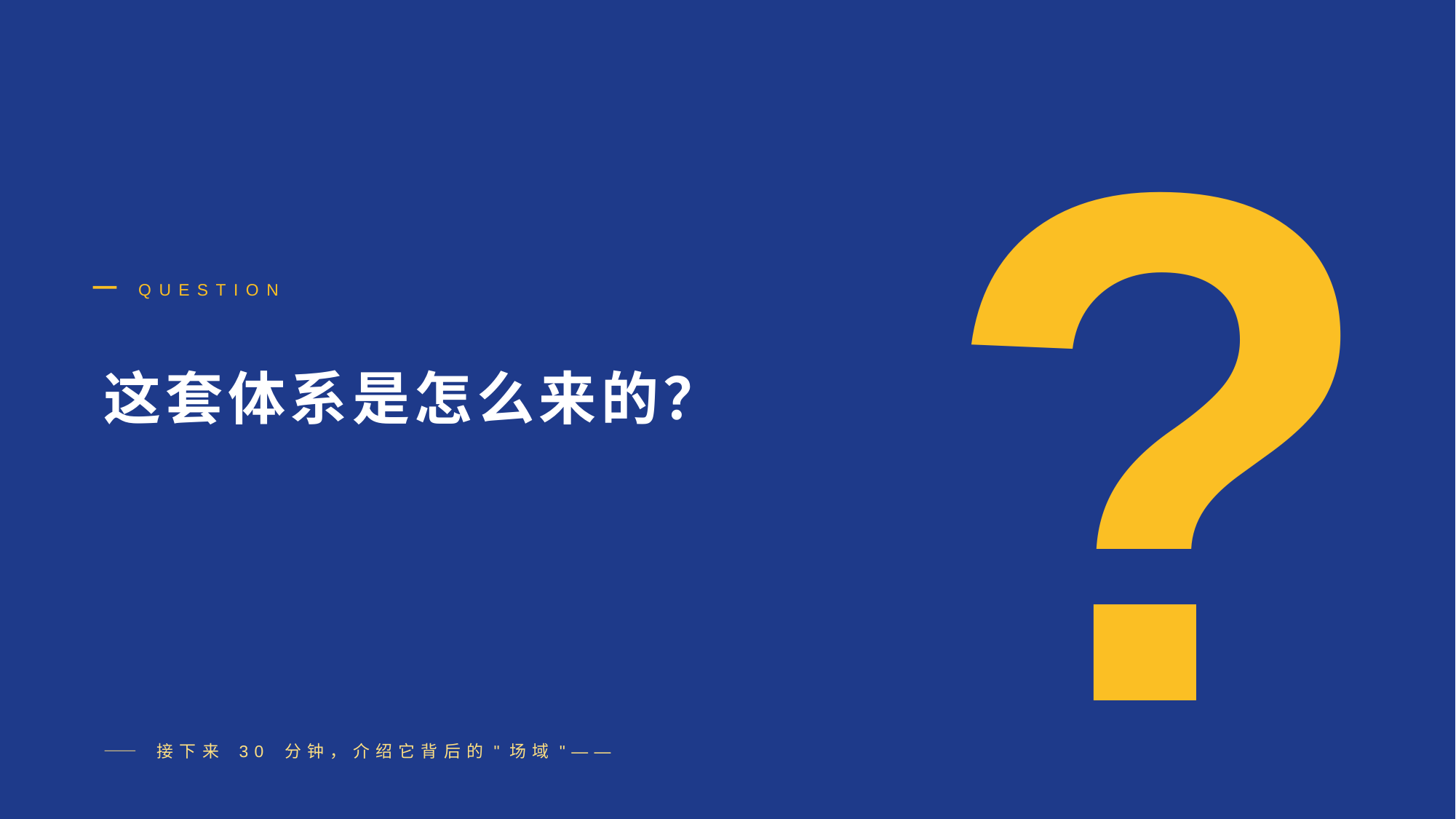

?
QUESTION

这套体系是怎么来的？
—— 接下来 30 分钟，介绍它背后的"场域"——